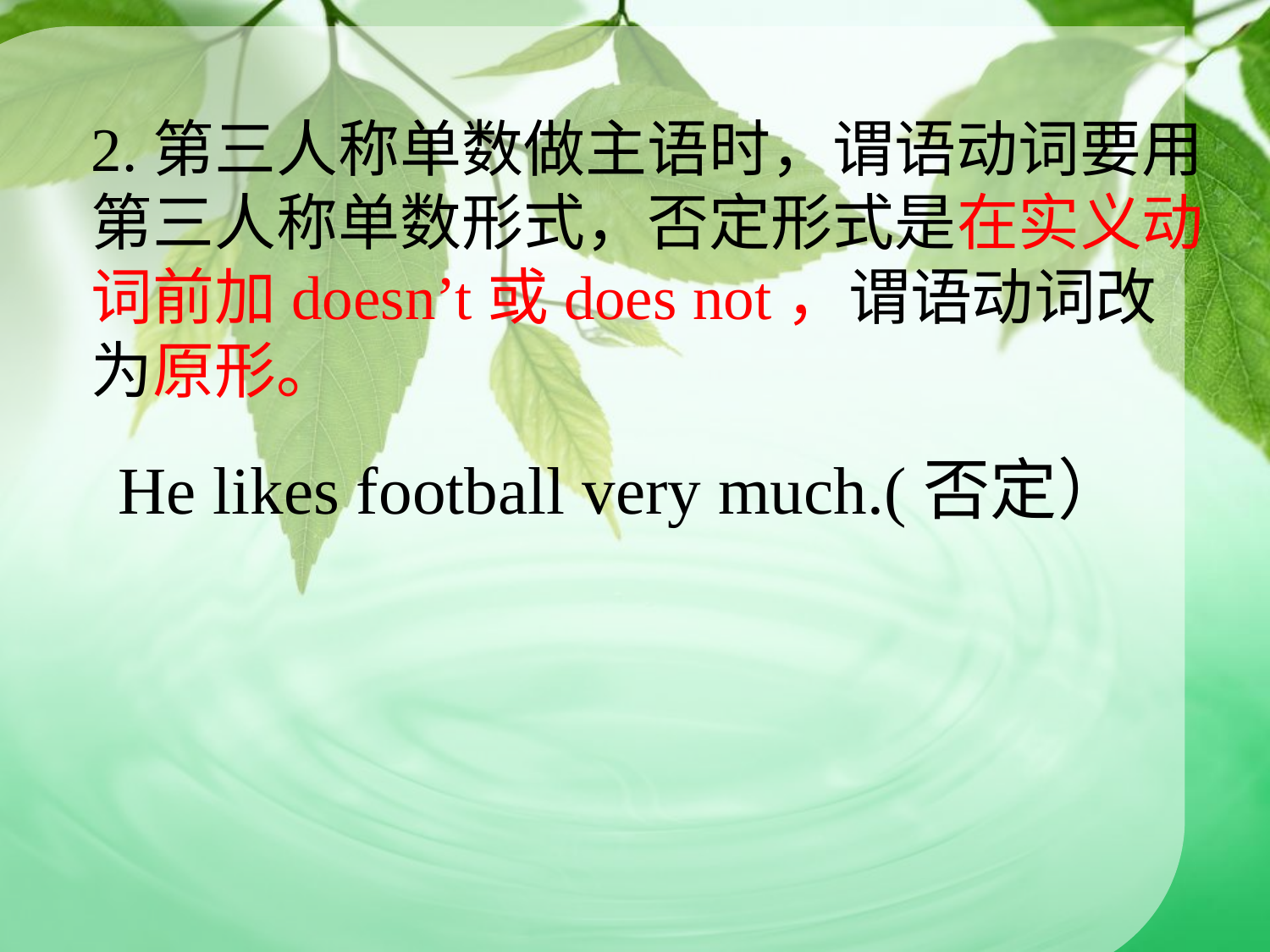

2.第三人称单数做主语时，谓语动词要用第三人称单数形式，否定形式是在实义动词前加doesn’t或does not，谓语动词改为原形。
He likes football very much.(否定）